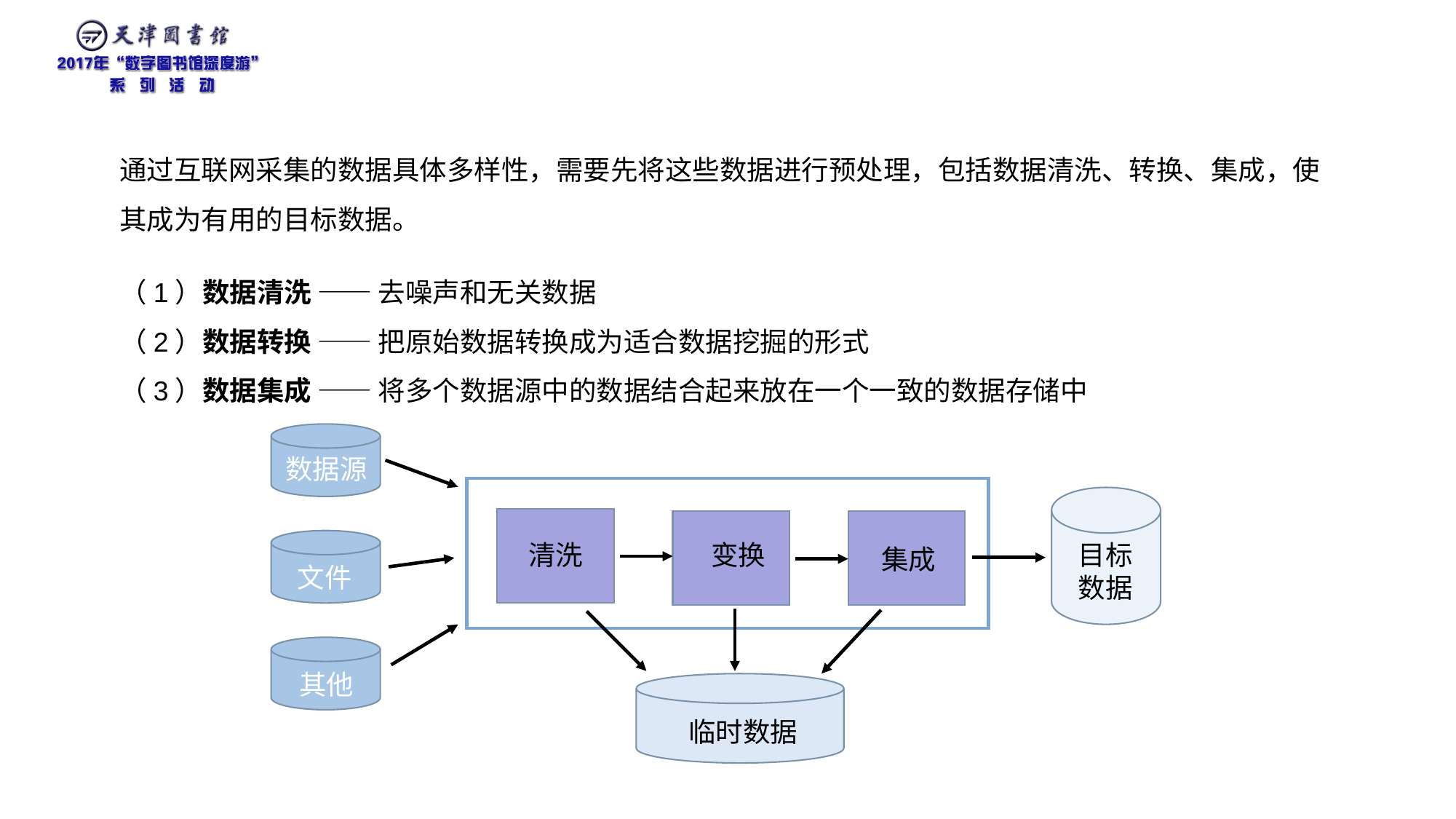

2、大数据预处理
通过互联网采集的数据具体多样性，需要先将这些数据进行预处理，包括数据清洗、转换、集成，使其成为有用的目标数据。
（1）数据清洗 —— 去噪声和无关数据
（2）数据转换 —— 把原始数据转换成为适合数据挖掘的形式
（3）数据集成 —— 将多个数据源中的数据结合起来放在一个一致的数据存储中

数据源

目标
数据
清洗
变换
集成
文件

其他

临时数据